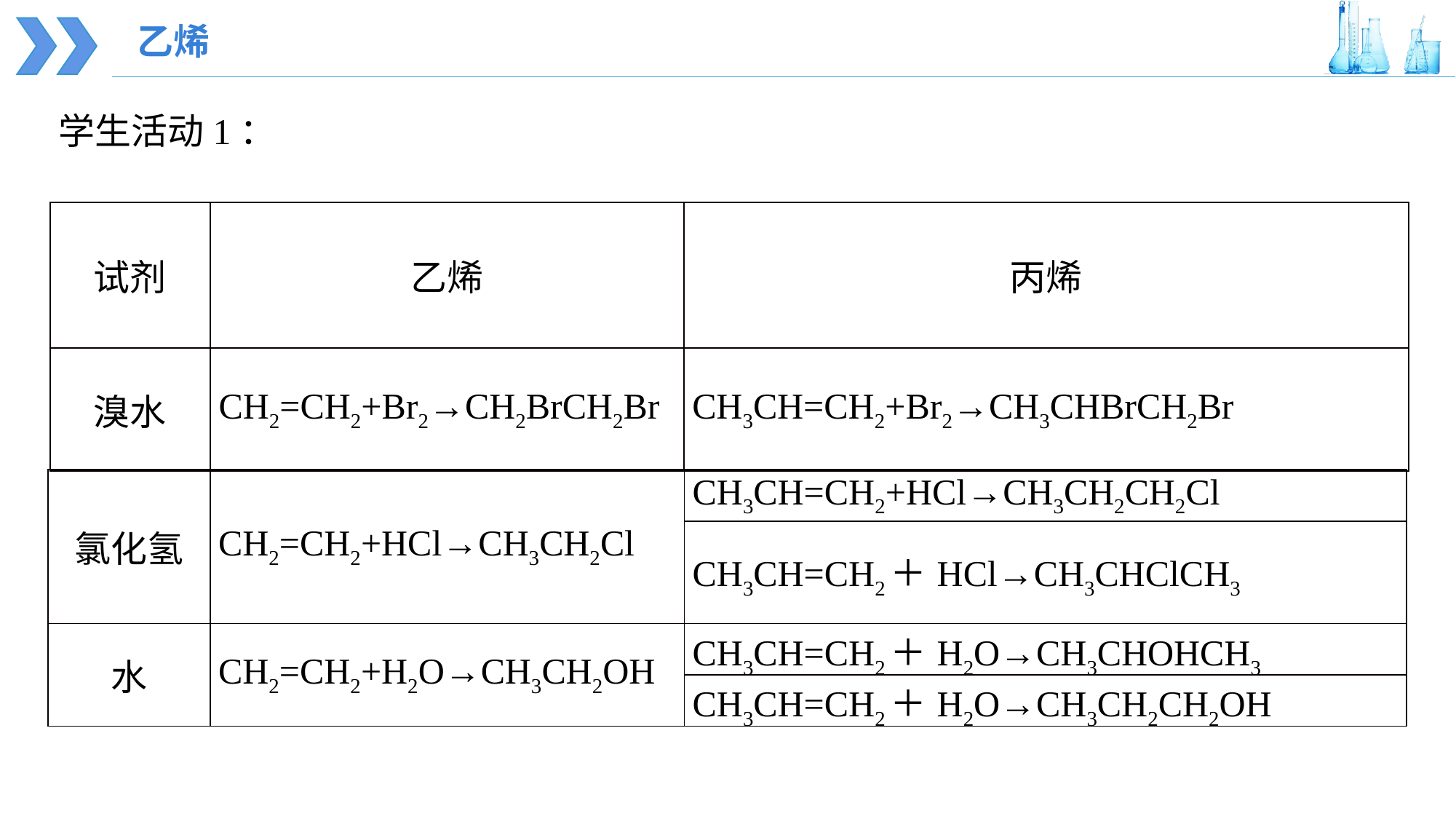

乙烯
学生活动1：
| 试剂 | 乙烯 | 丙烯 |
| --- | --- | --- |
| 溴水 | CH2=CH2+Br2→CH2BrCH2Br | CH3CH=CH2+Br2→CH3CHBrCH2Br |
| 氯化氢 | CH2=CH2+HCl→CH3CH2Cl | CH3CH=CH2+HCl→CH3CH2CH2Cl |
| --- | --- | --- |
|  |  | CH3CH=CH2＋HCl→CH3CHClCH3 |
| 水 | CH2=CH2+H2O→CH3CH2OH | CH3CH=CH2＋H2O→CH3CHOHCH3 |
|  |  | CH3CH=CH2＋H2O→CH3CH2CH2OH |